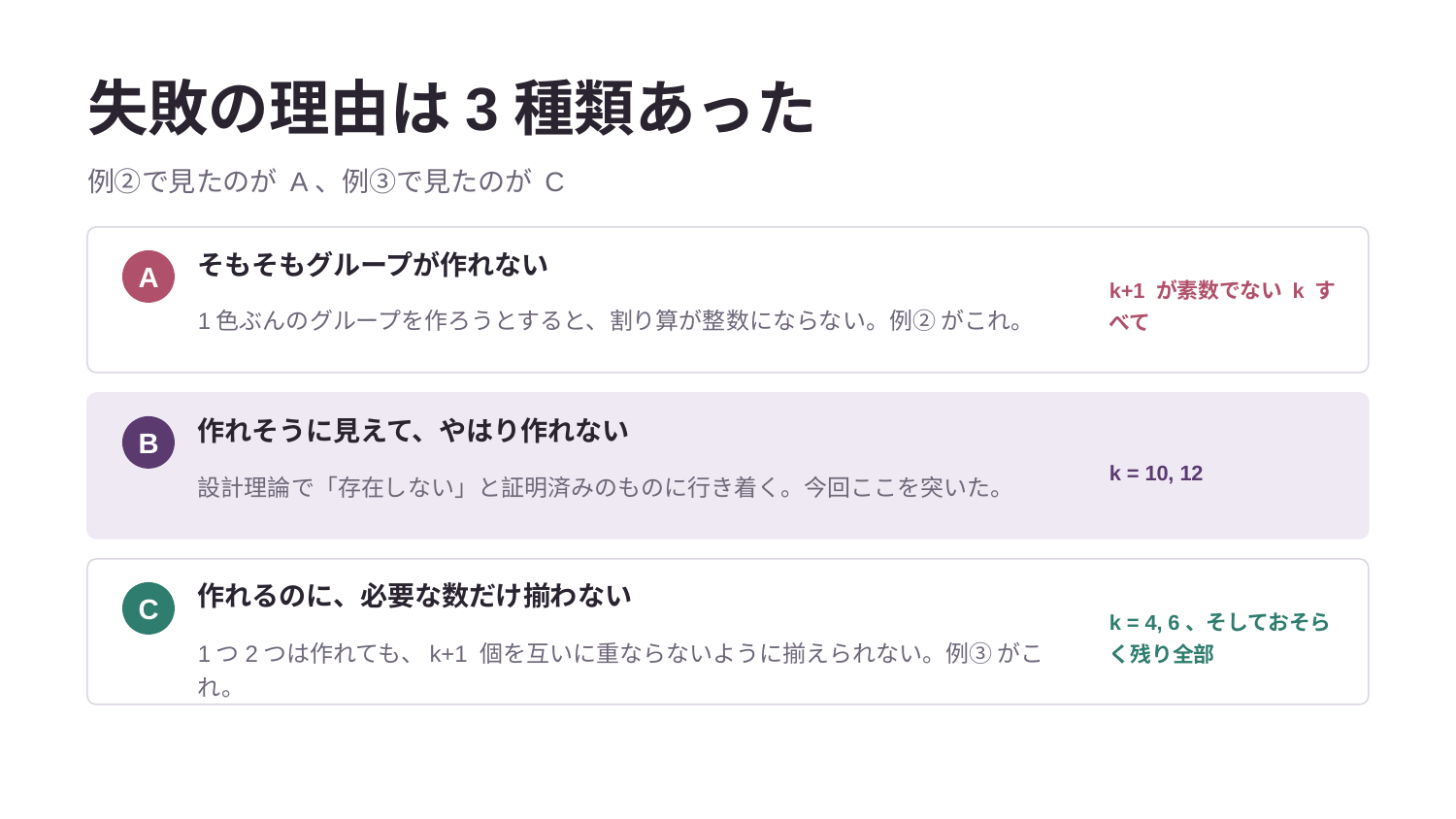

失敗の理由は3種類あった
例②で見たのが A、例③で見たのが C

そもそもグループが作れない

A
k+1 が素数でない k すべて
1色ぶんのグループを作ろうとすると、割り算が整数にならない。例② がこれ。

作れそうに見えて、やはり作れない

B
k = 10, 12
設計理論で「存在しない」と証明済みのものに行き着く。今回ここを突いた。

作れるのに、必要な数だけ揃わない

C
k = 4, 6、そしておそらく残り全部
1つ2つは作れても、k+1 個を互いに重ならないように揃えられない。例③ がこれ。